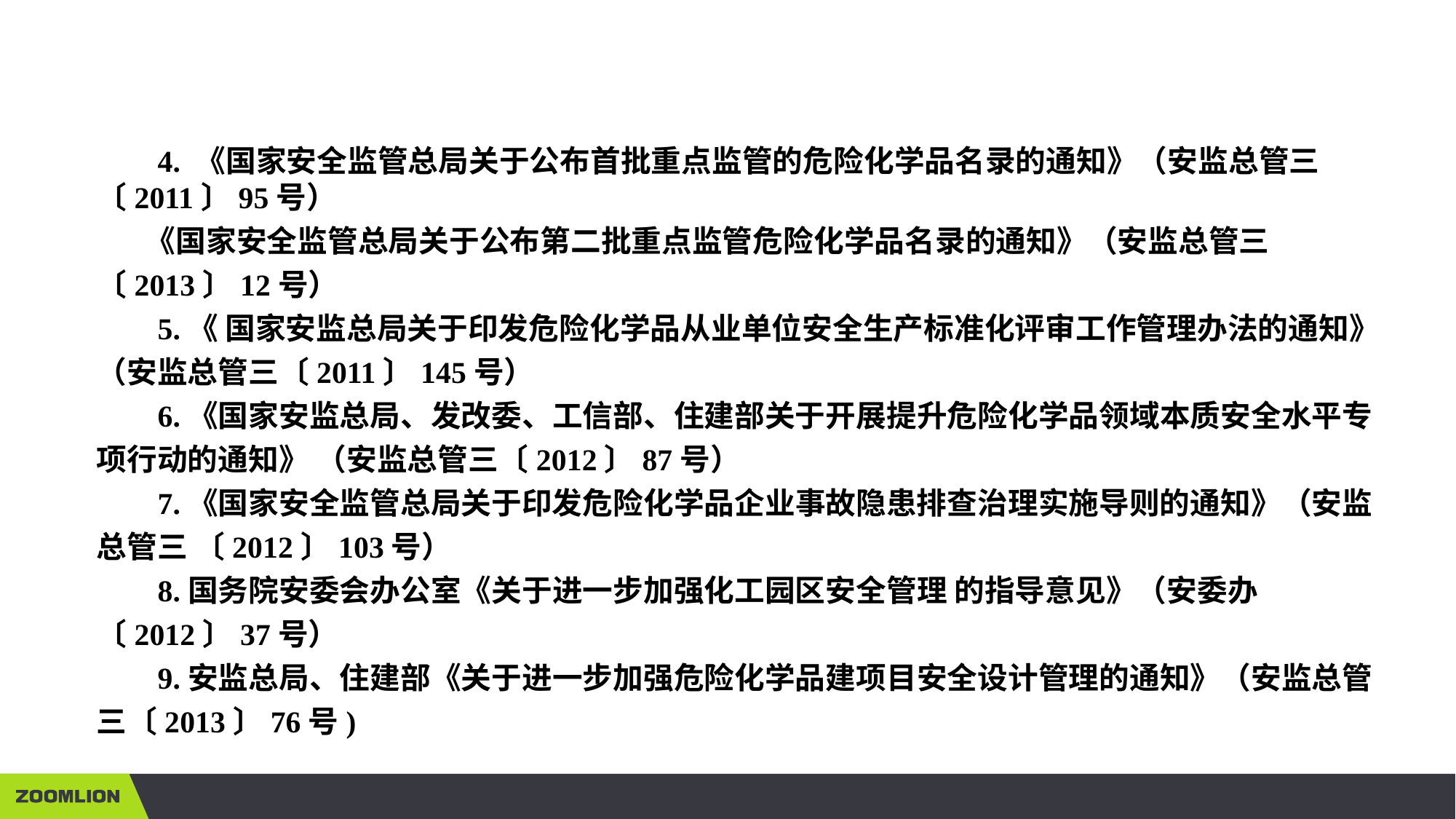

4. 《国家安全监管总局关于公布首批重点监管的危险化学品名录的通知》（安监总管三〔2011〕95号）
      《国家安全监管总局关于公布第二批重点监管危险化学品名录的通知》（安监总管三〔2013〕12号）
        5.《 国家安监总局关于印发危险化学品从业单位安全生产标准化评审工作管理办法的通知》（安监总管三〔2011〕145号）
        6.《国家安监总局、发改委、工信部、住建部关于开展提升危险化学品领域本质安全水平专项行动的通知》 （安监总管三〔2012〕87号）
        7.《国家安全监管总局关于印发危险化学品企业事故隐患排查治理实施导则的通知》（安监总管三 〔2012〕103号）
        8.国务院安委会办公室《关于进一步加强化工园区安全管理 的指导意见》（安委办〔2012〕37号）
        9.安监总局、住建部《关于进一步加强危险化学品建项目安全设计管理的通知》（安监总管三〔2013〕76号)